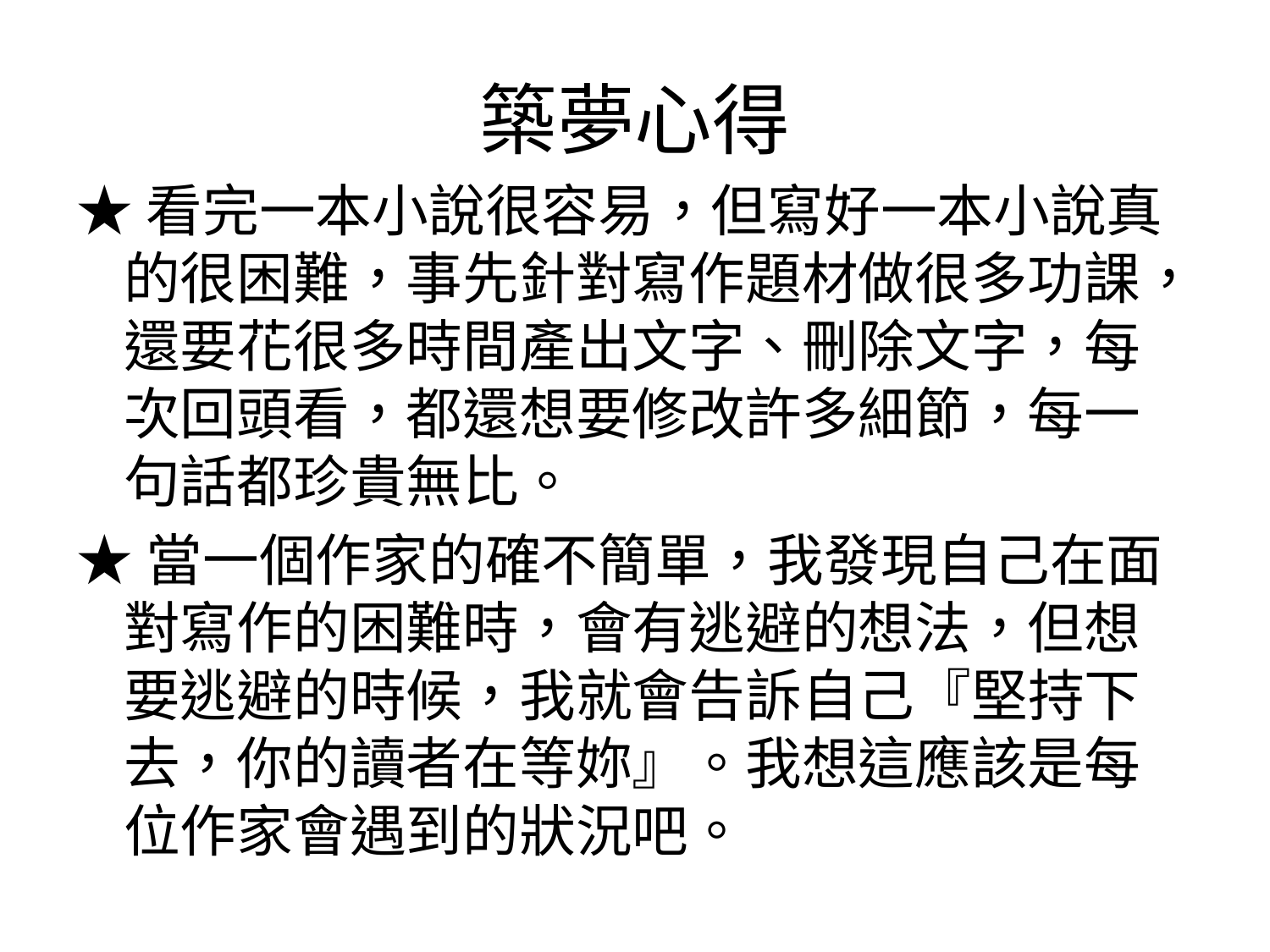

# 築夢心得
★看完一本小說很容易，但寫好一本小說真的很困難，事先針對寫作題材做很多功課，還要花很多時間產出文字、刪除文字，每次回頭看，都還想要修改許多細節，每一句話都珍貴無比。
★當一個作家的確不簡單，我發現自己在面對寫作的困難時，會有逃避的想法，但想要逃避的時候，我就會告訴自己『堅持下去，你的讀者在等妳』。我想這應該是每位作家會遇到的狀況吧。